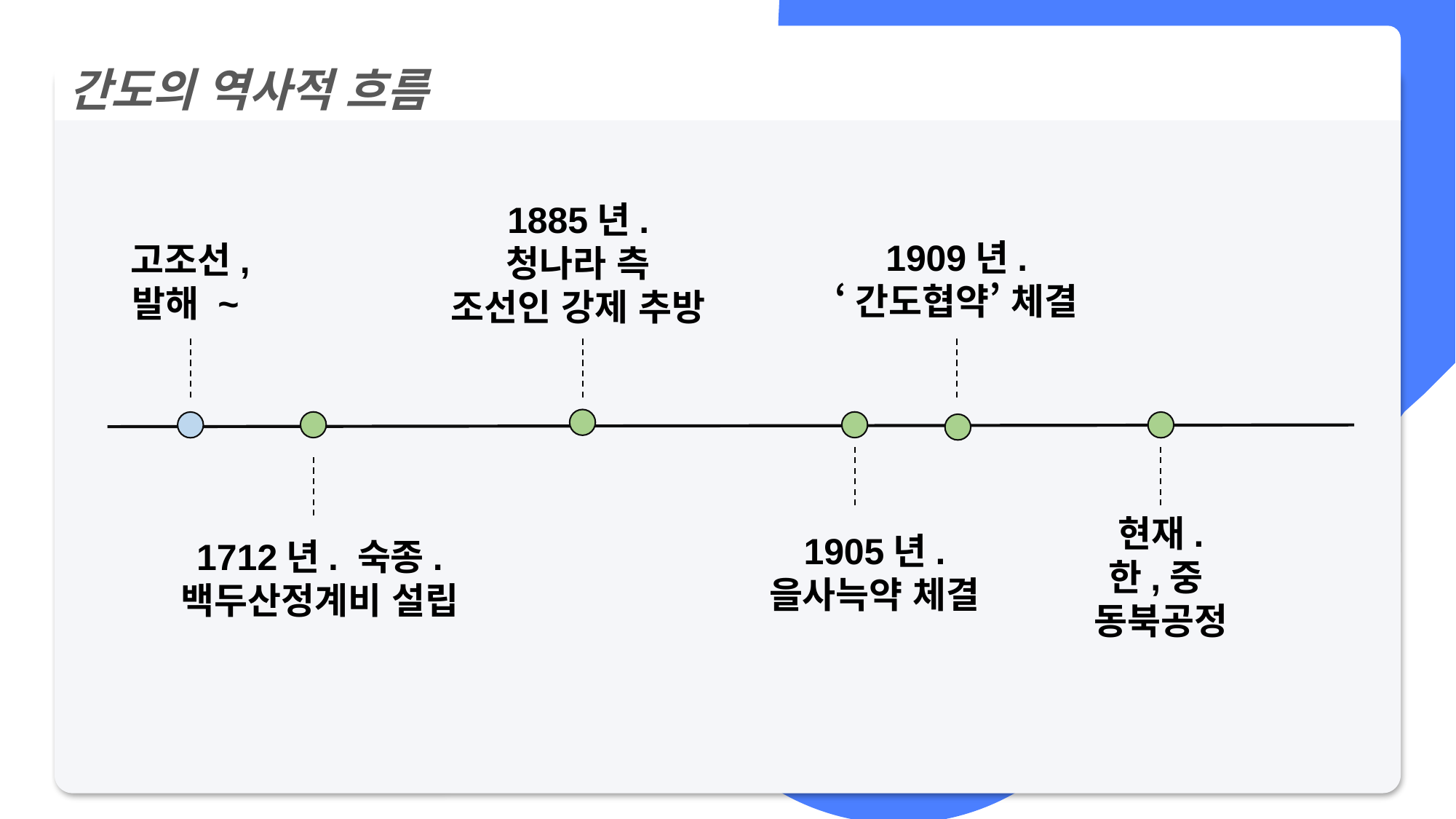

간도의 역사적 흐름

1885년.
청나라 측
조선인 강제 추방
1909년.
‘간도협약’ 체결
고조선,
발해 ~

1905년.
을사늑약 체결
현재.
한,중
동북공정
1712년. 숙종.
백두산정계비 설립